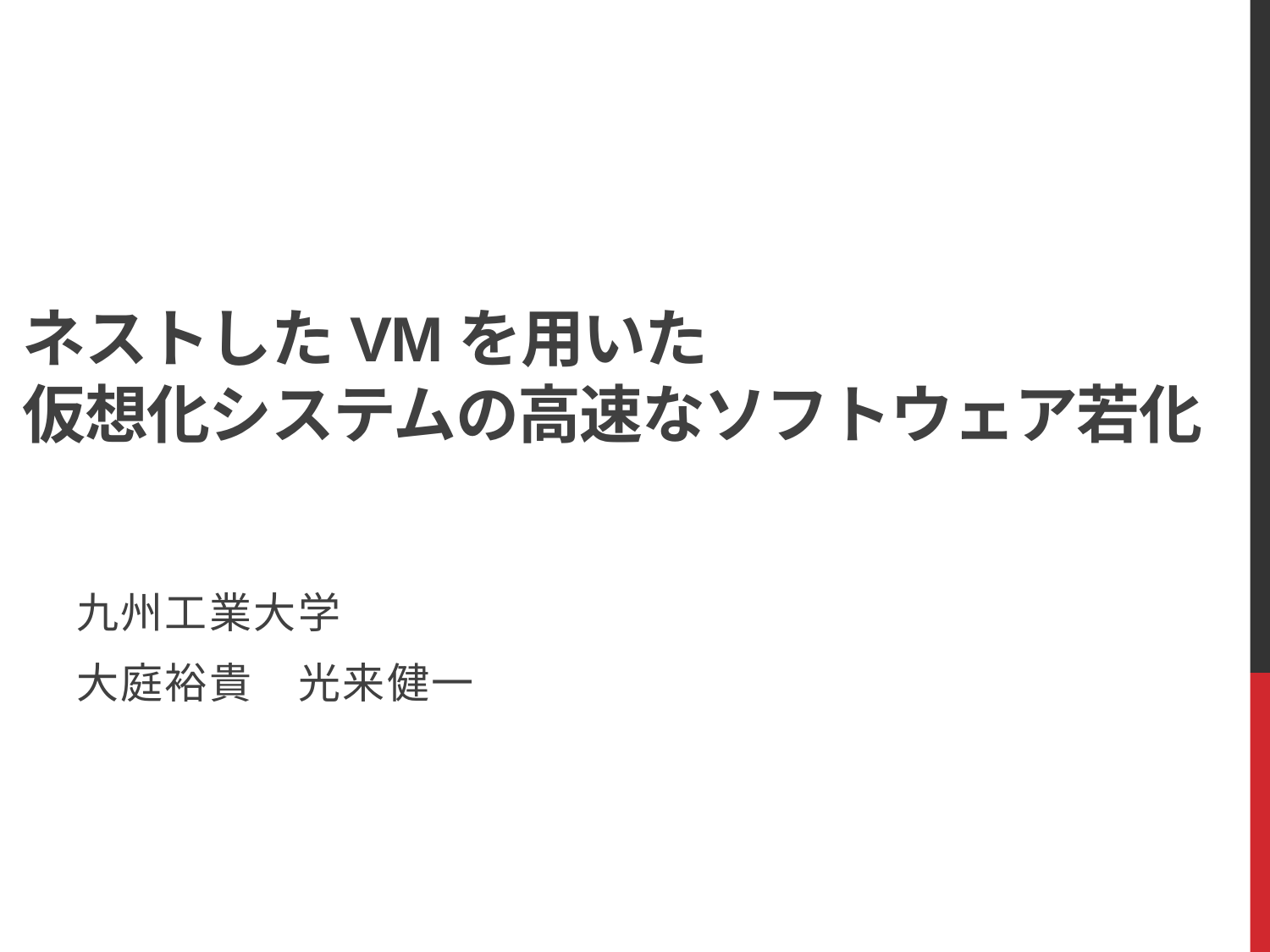

# ネストしたVMを用いた 仮想化システムの高速なソフトウェア若化
九州工業大学
大庭裕貴　光来健一